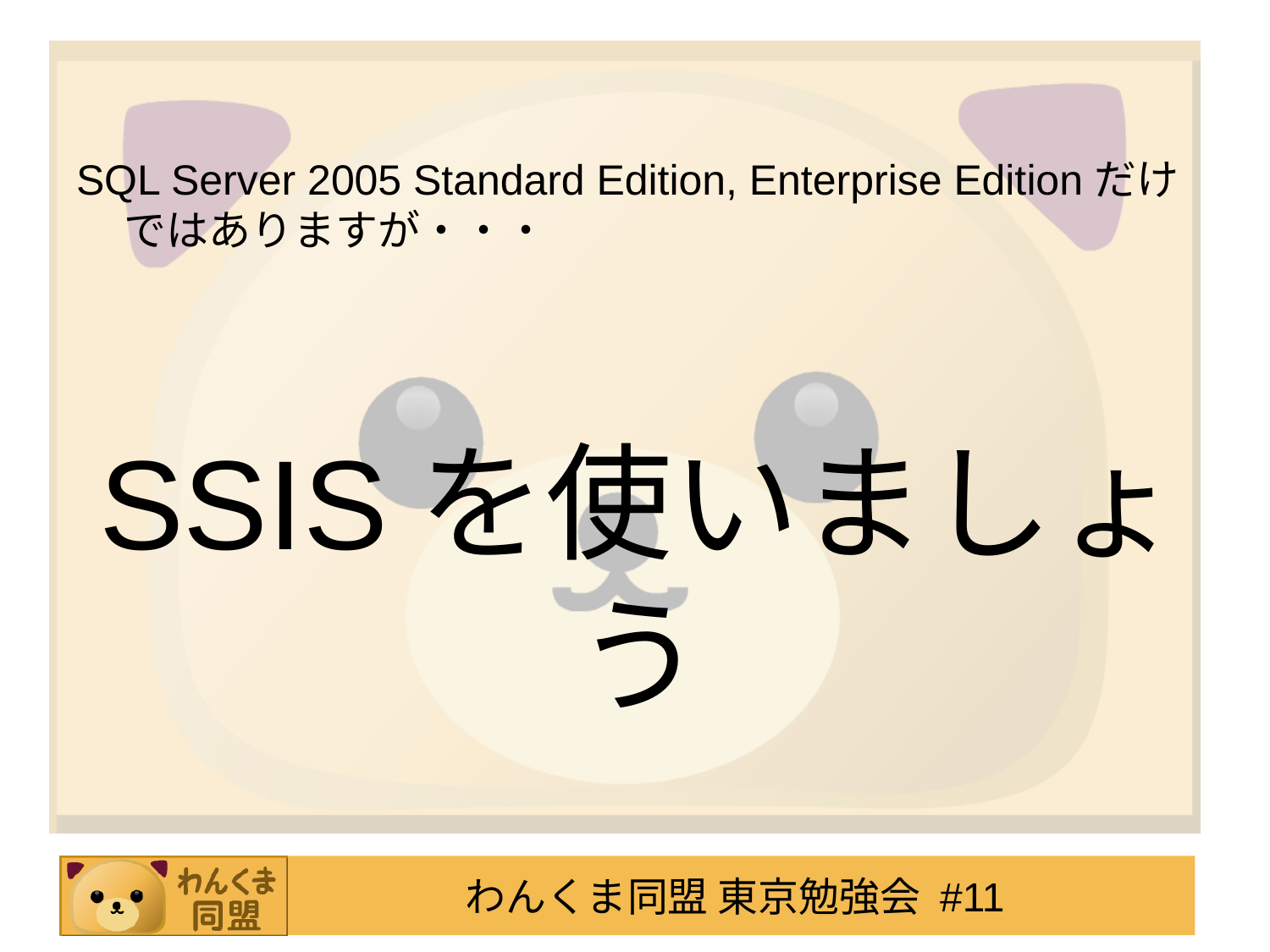

#
SQL Server 2005 Standard Edition, Enterprise Editionだけではありますが・・・
SSISを使いましょう